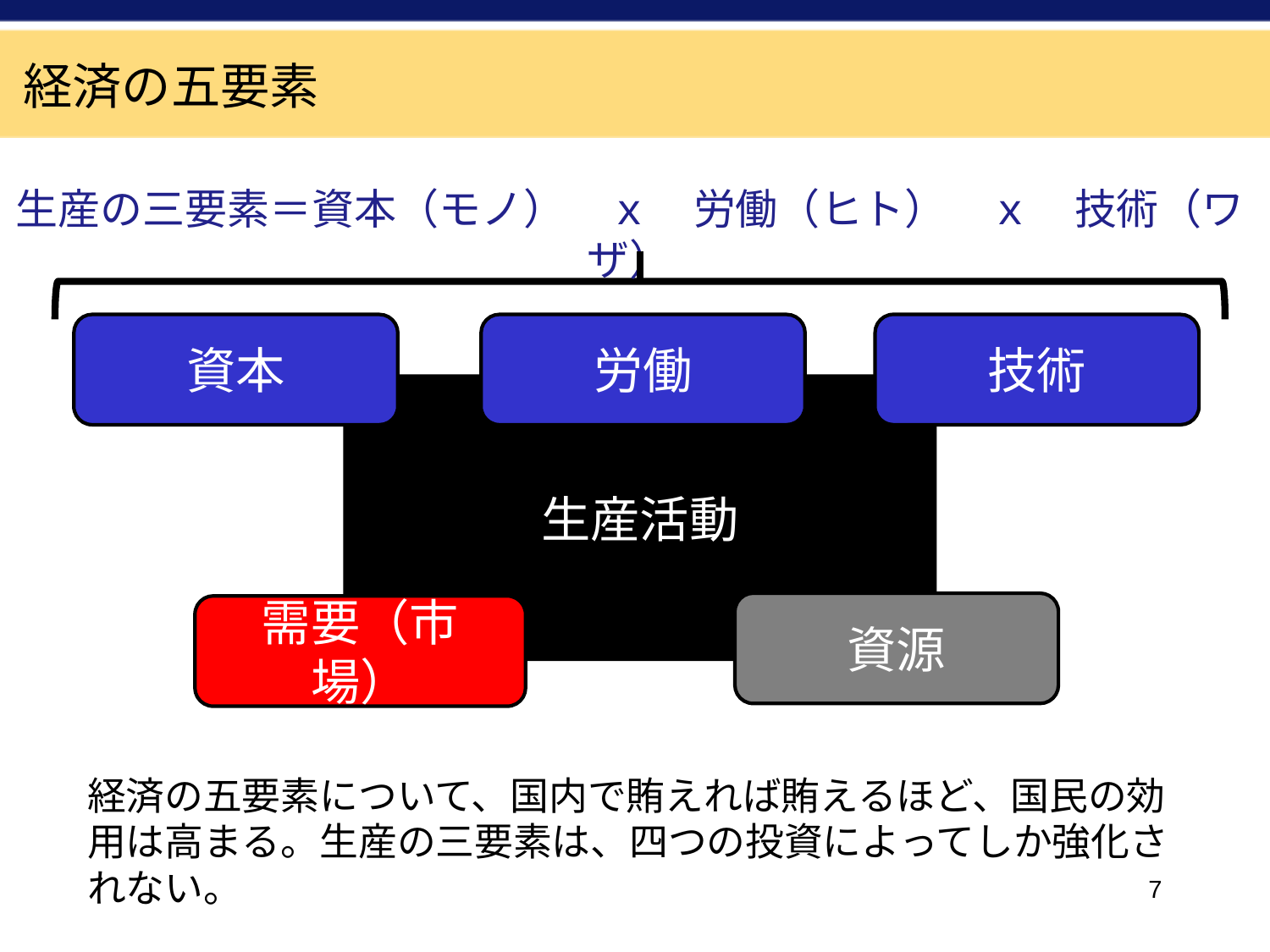

経済の五要素
生産の三要素＝資本（モノ）　ｘ　労働（ヒト）　ｘ　技術（ワザ）
資本
労働
技術
生産活動
資源
需要（市場）
経済の五要素について、国内で賄えれば賄えるほど、国民の効用は高まる。生産の三要素は、四つの投資によってしか強化されない。
7